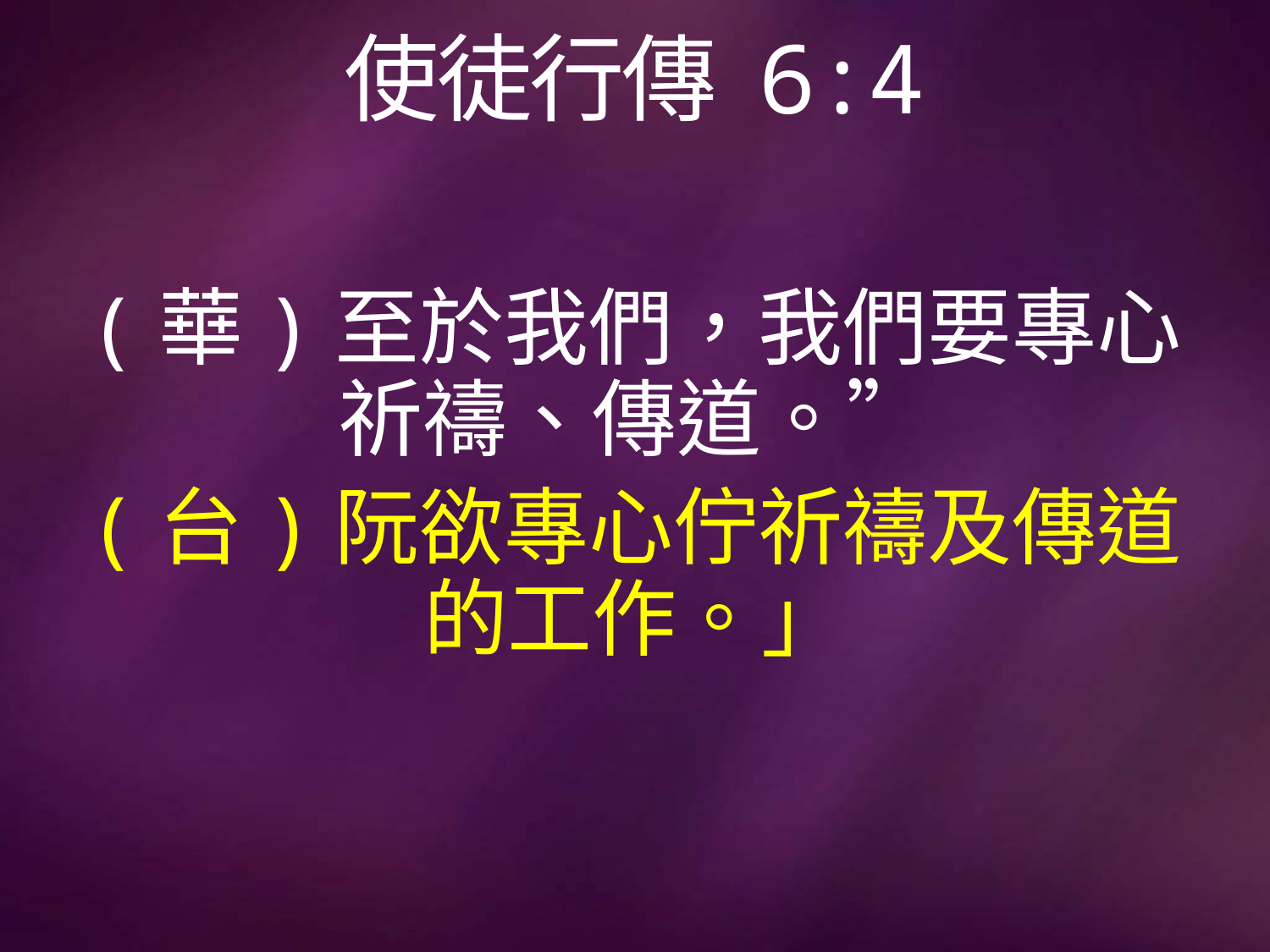

# 使徒行傳 6:4
(華)至於我們，我們要專心祈禱、傳道。”
(台)阮欲專心佇祈禱及傳道的工作。」